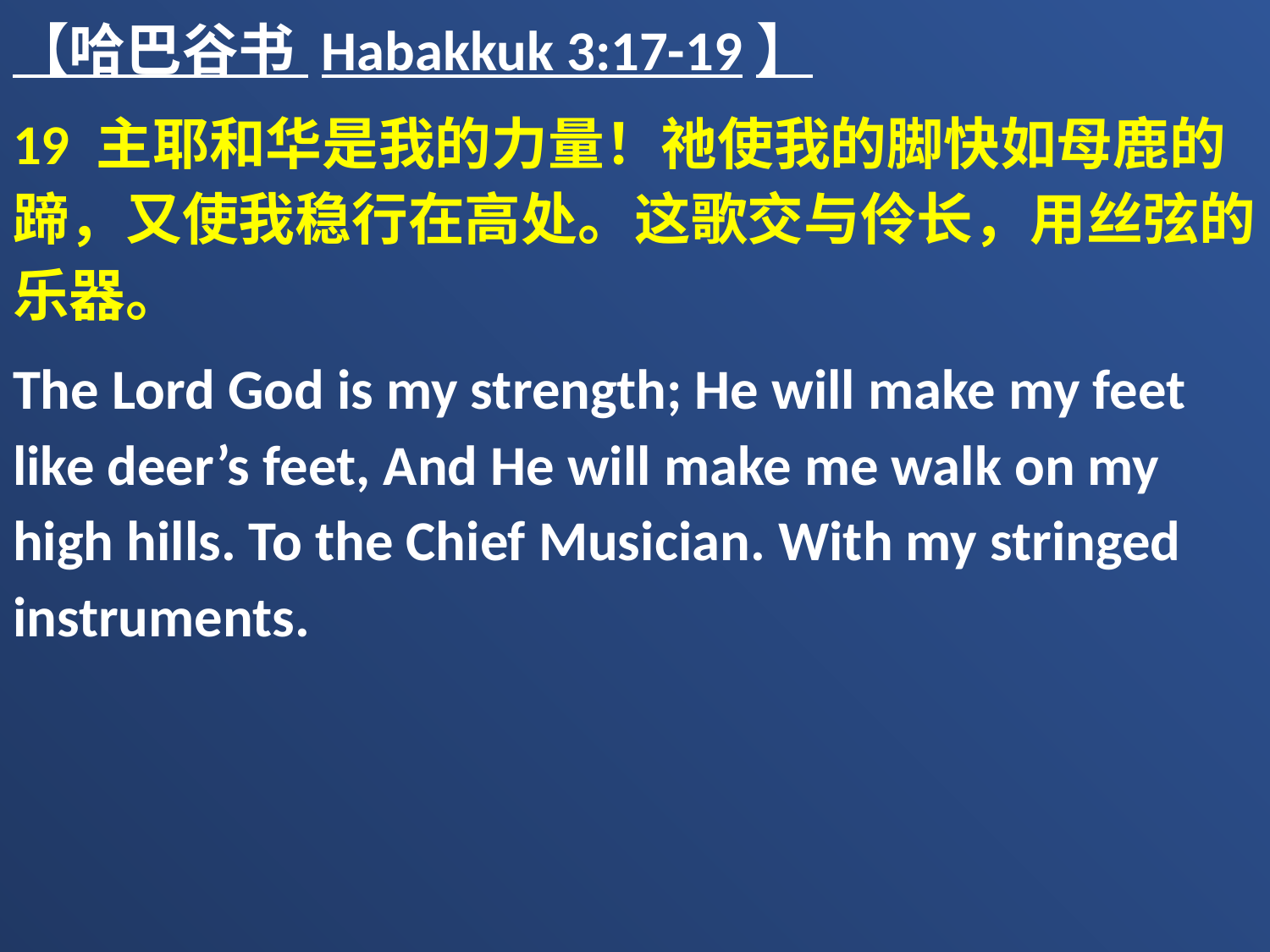

【哈巴谷书 Habakkuk 3:17-19】
19 主耶和华是我的力量！祂使我的脚快如母鹿的蹄，又使我稳行在高处。这歌交与伶长，用丝弦的乐器。
The Lord God is my strength; He will make my feet like deer’s feet, And He will make me walk on my high hills. To the Chief Musician. With my stringed instruments.